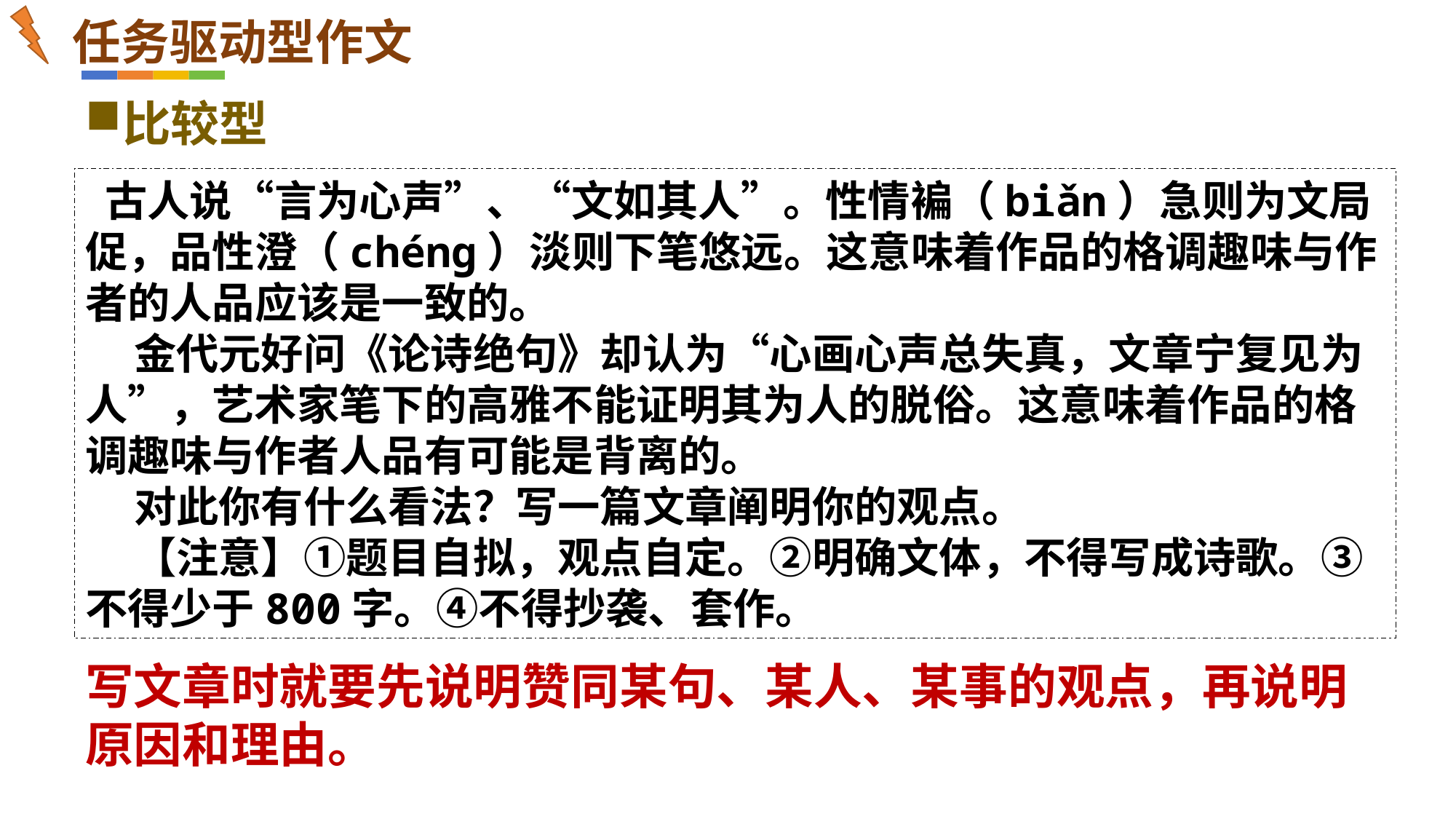

任务驱动型作文

比较型
 古人说“言为心声”、“文如其人”。性情褊（biǎn）急则为文局促，品性澄（chénɡ）淡则下笔悠远。这意味着作品的格调趣味与作者的人品应该是一致的。
    金代元好问《论诗绝句》却认为“心画心声总失真，文章宁复见为人”，艺术家笔下的高雅不能证明其为人的脱俗。这意味着作品的格调趣味与作者人品有可能是背离的。
    对此你有什么看法？写一篇文章阐明你的观点。
    【注意】①题目自拟，观点自定。②明确文体，不得写成诗歌。③不得少于800字。④不得抄袭、套作。
写文章时就要先说明赞同某句、某人、某事的观点，再说明原因和理由。